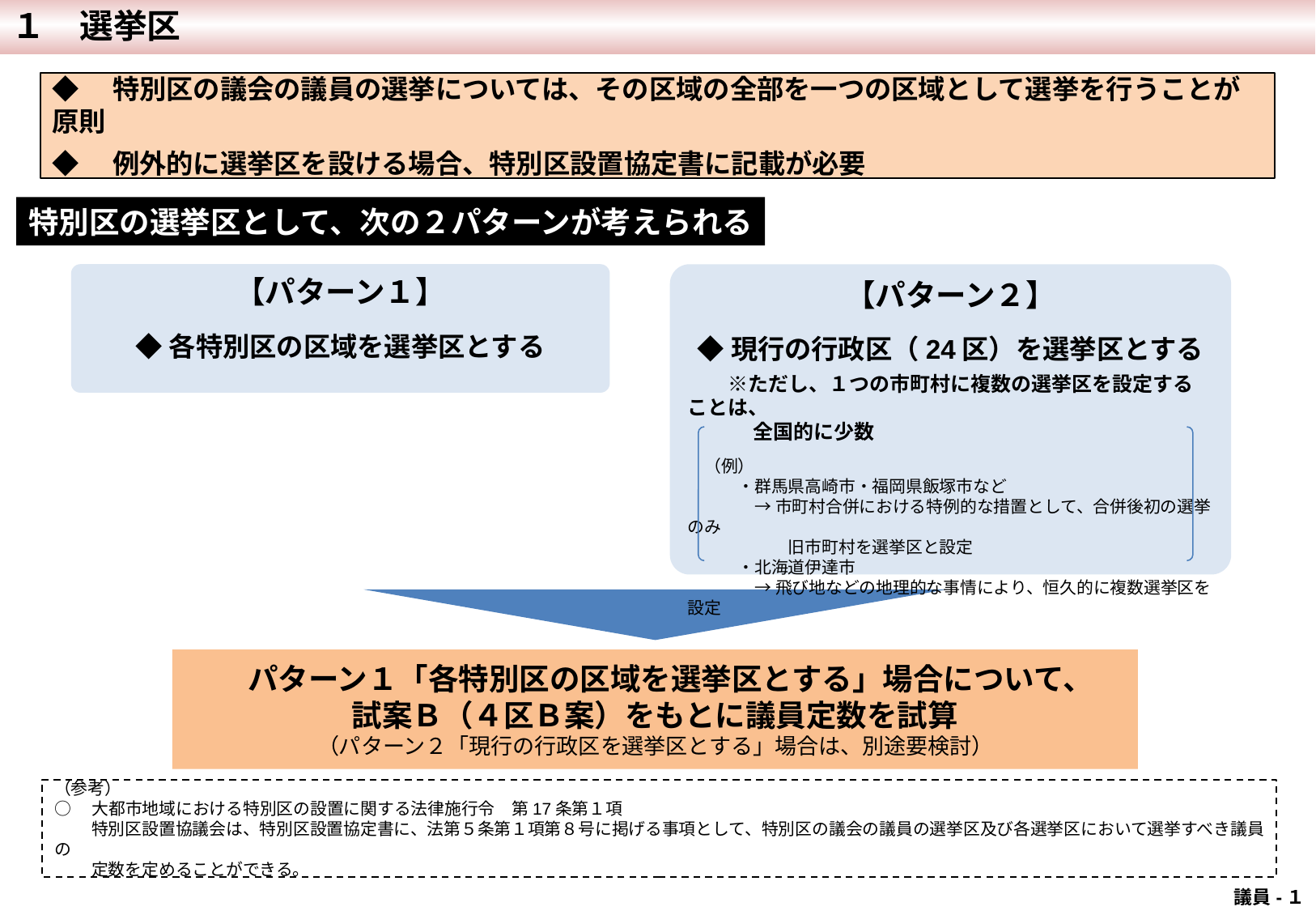

１　選挙区
◆　特別区の議会の議員の選挙については、その区域の全部を一つの区域として選挙を行うことが原則
◆　例外的に選挙区を設ける場合、特別区設置協定書に記載が必要
特別区の選挙区として、次の２パターンが考えられる
【パターン１】

◆各特別区の区域を選挙区とする
【パターン２】

◆現行の行政区（24区）を選挙区とする

　　※ただし、１つの市町村に複数の選挙区を設定することは、
　 　　全国的に少数

　（例）
　　　・群馬県高崎市・福岡県飯塚市など
　　　　→ 市町村合併における特例的な措置として、合併後初の選挙のみ
　　　　　　旧市町村を選挙区と設定
　　　・北海道伊達市
　　　　→ 飛び地などの地理的な事情により、恒久的に複数選挙区を設定

　パターン１「各特別区の区域を選挙区とする」場合について、
試案Ｂ（４区Ｂ案）をもとに議員定数を試算
（パターン２「現行の行政区を選挙区とする」場合は、別途要検討）
（参考）
○　大都市地域における特別区の設置に関する法律施行令　第17条第１項
　　 特別区設置協議会は、特別区設置協定書に、法第５条第１項第８号に掲げる事項として、特別区の議会の議員の選挙区及び各選挙区において選挙すべき議員の
　　 定数を定めることができる。
 議員-１